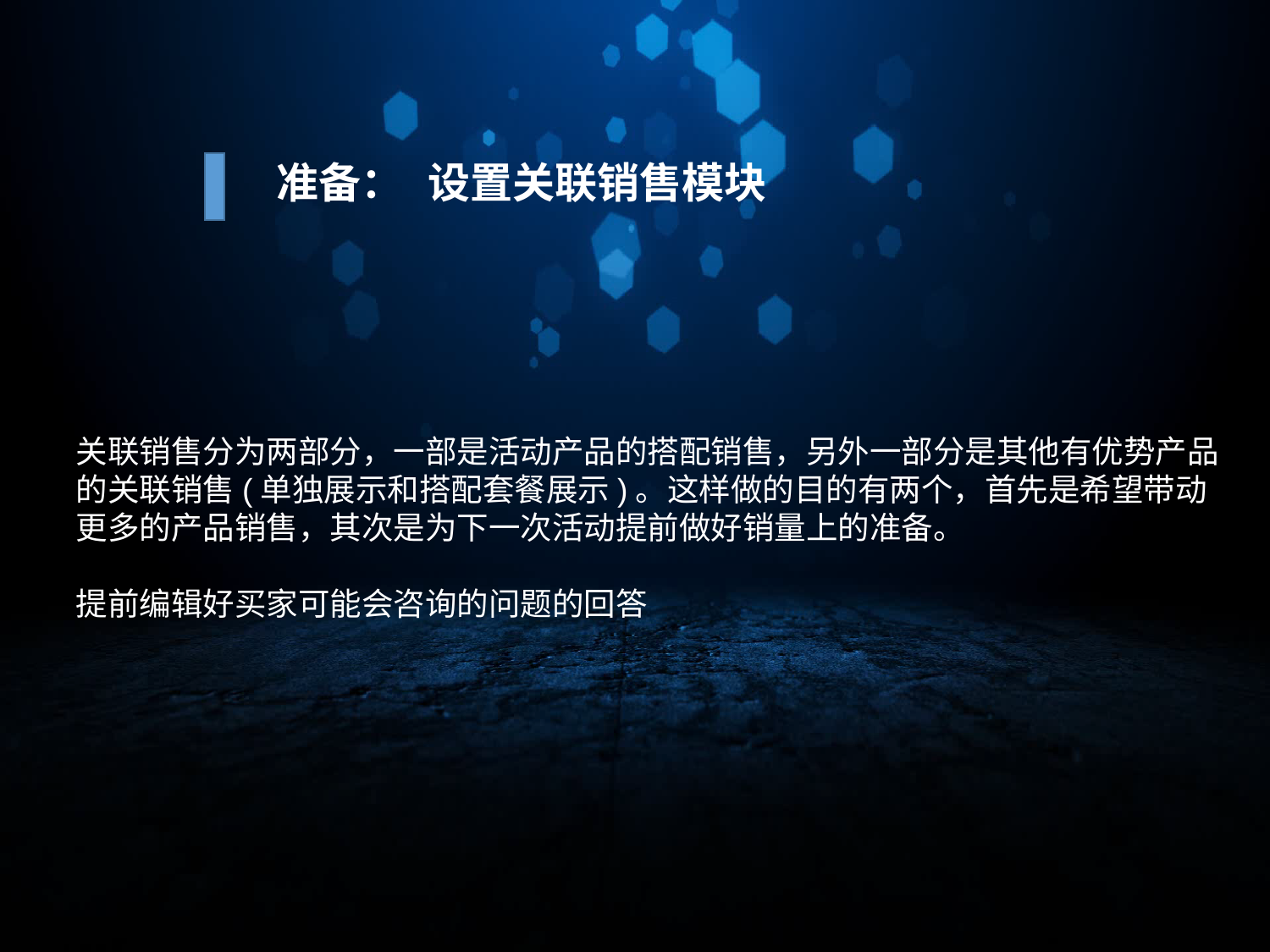

准备：
设置关联销售模块

关联销售分为两部分，一部是活动产品的搭配销售，另外一部分是其他有优势产品的关联销售(单独展示和搭配套餐展示)。这样做的目的有两个，首先是希望带动更多的产品销售，其次是为下一次活动提前做好销量上的准备。

提前编辑好买家可能会咨询的问题的回答